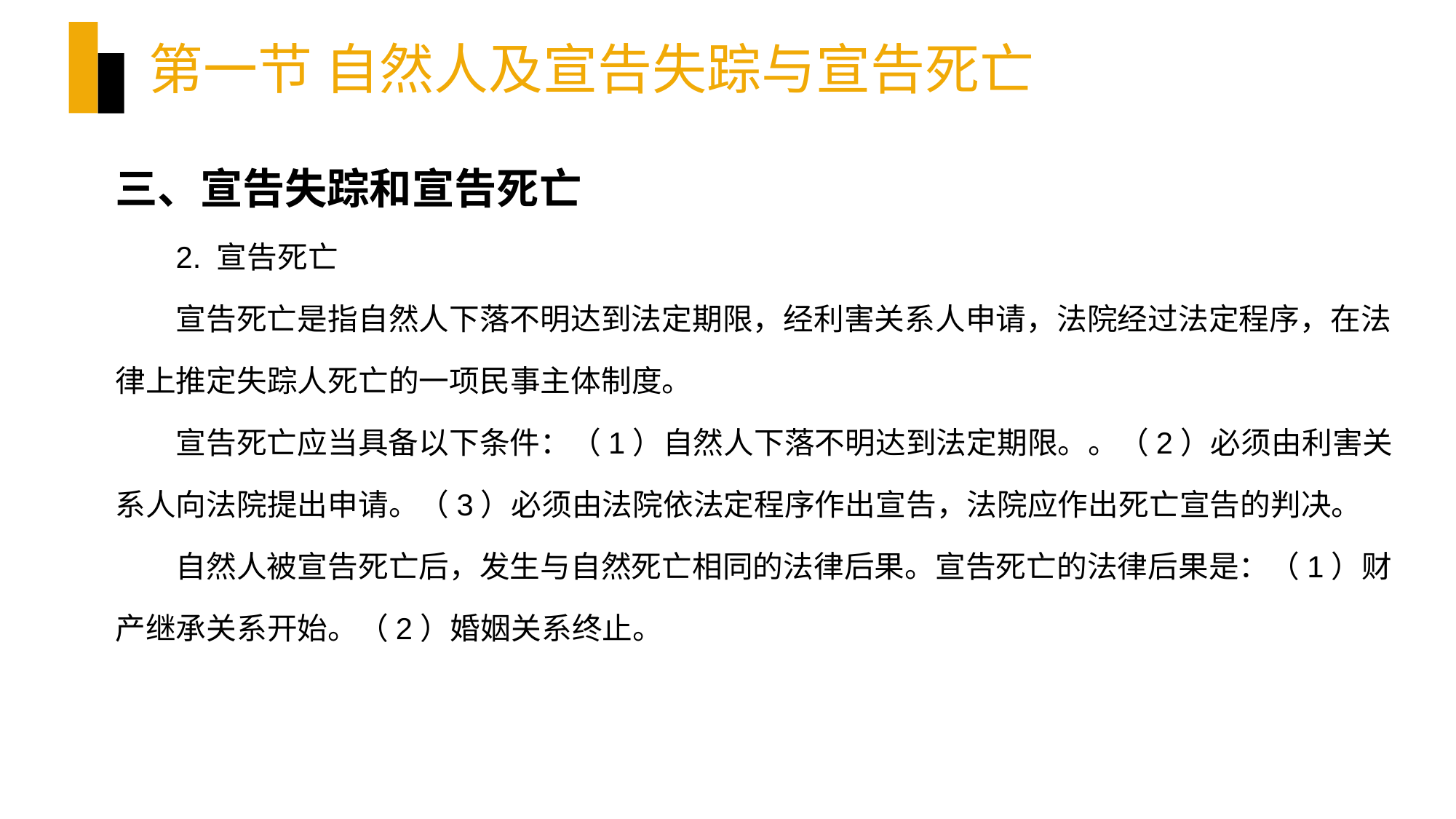

# 第一节 自然人及宣告失踪与宣告死亡
三、宣告失踪和宣告死亡
2. 宣告死亡
宣告死亡是指自然人下落不明达到法定期限，经利害关系人申请，法院经过法定程序，在法律上推定失踪人死亡的一项民事主体制度。
宣告死亡应当具备以下条件：（1）自然人下落不明达到法定期限。。（2）必须由利害关系人向法院提出申请。（3）必须由法院依法定程序作出宣告，法院应作出死亡宣告的判决。
自然人被宣告死亡后，发生与自然死亡相同的法律后果。宣告死亡的法律后果是：（1）财产继承关系开始。（2）婚姻关系终止。